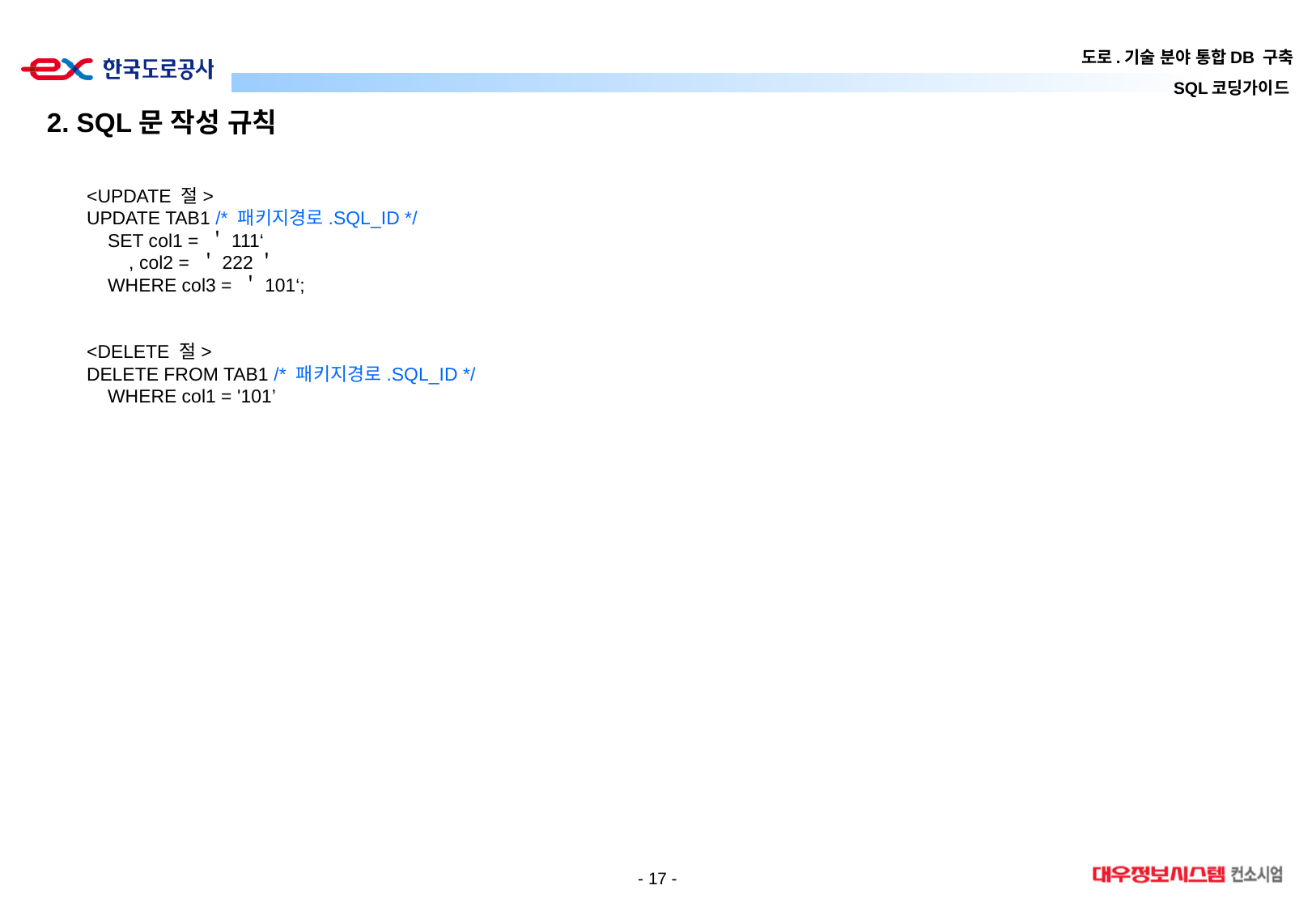

2. SQL문 작성 규칙
<UPDATE 절>
UPDATE TAB1 /* 패키지경로.SQL_ID */
    SET col1 = ＇111‘
        , col2 = ＇222＇
    WHERE col3 = ＇101‘;

<DELETE 절>
DELETE FROM TAB1 /* 패키지경로.SQL_ID */
    WHERE col1 = '101’